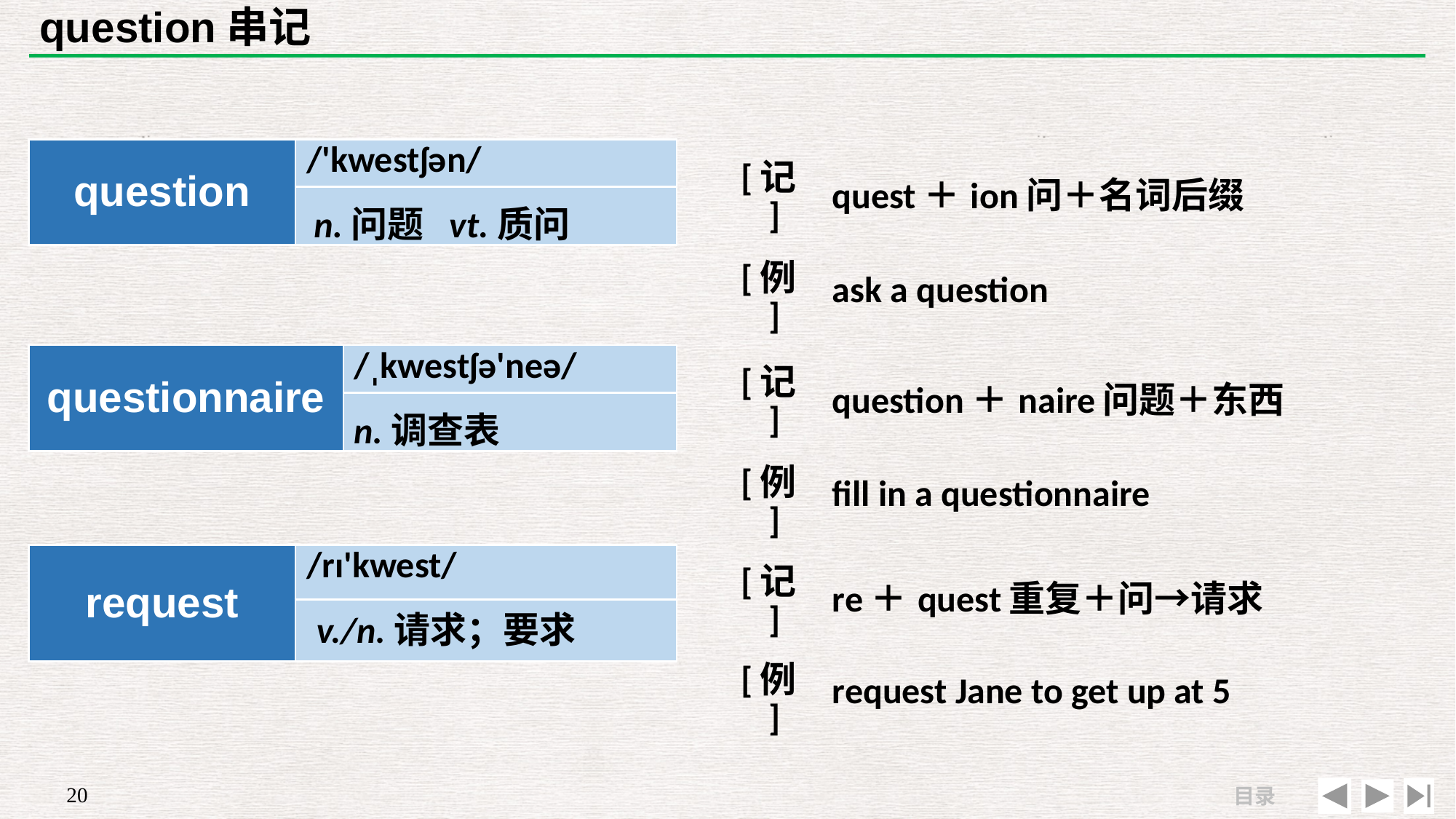

# question串记

| question | /'kwestʃən/ |
| --- | --- |
|  |  |
| [记] | quest＋ion问＋名词后缀 |
| --- | --- |
| [例] | ask a question |
n.问题  vt.质问
| questionnaire | /ˌkwestʃə'neə/ |
| --- | --- |
|  |  |
| [记] | question＋naire问题＋东西 |
| --- | --- |
| [例] | fill in a questionnaire |
n.调查表
| request | /rɪ'kwest/ |
| --- | --- |
|  |  |
| [记] | re＋quest重复＋问→请求 |
| --- | --- |
| [例] | request Jane to get up at 5 |
v./n.请求；要求